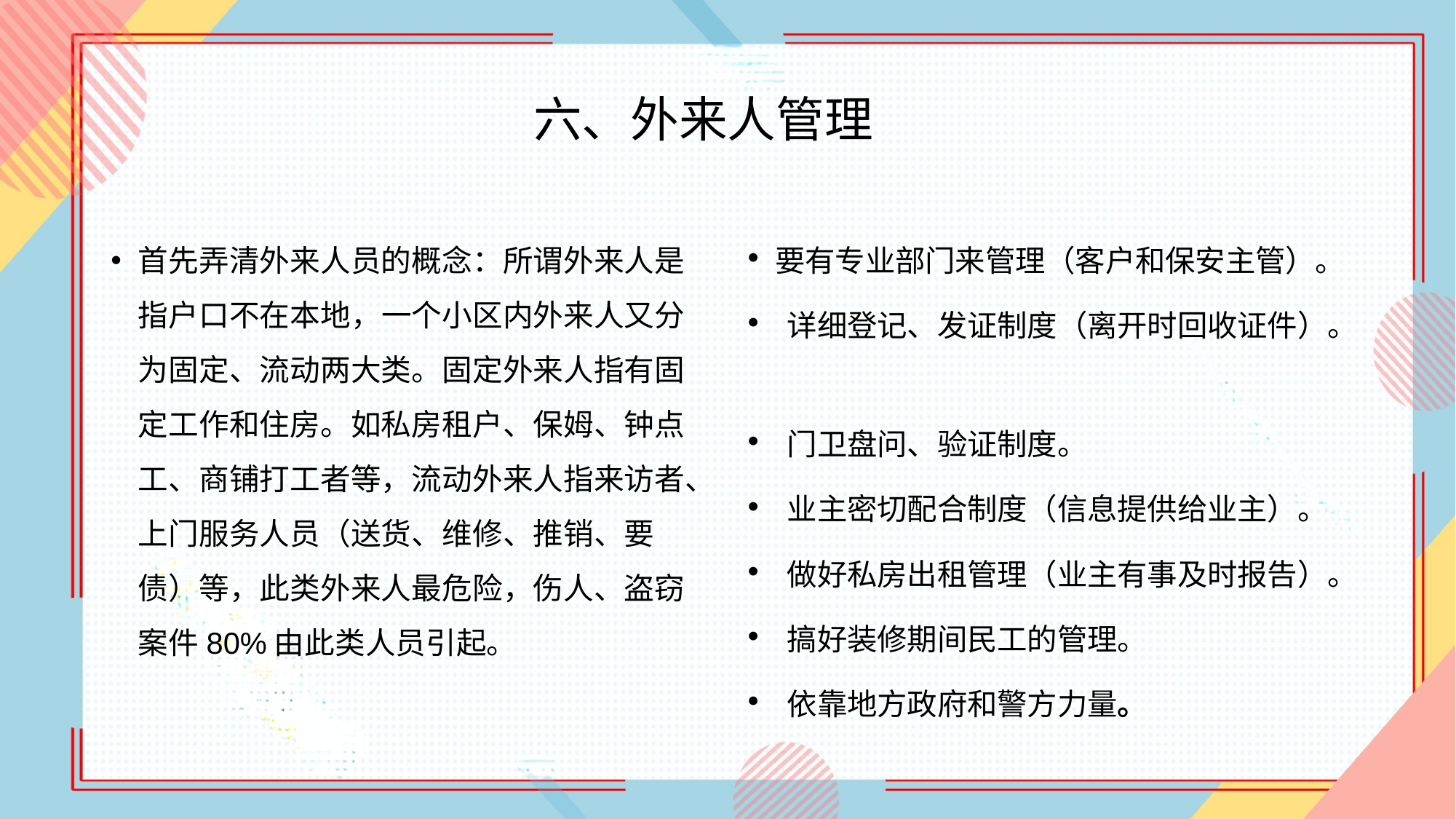

# 六、外来人管理
首先弄清外来人员的概念：所谓外来人是指户口不在本地，一个小区内外来人又分为固定、流动两大类。固定外来人指有固定工作和住房。如私房租户、保姆、钟点工、商铺打工者等，流动外来人指来访者、上门服务人员（送货、维修、推销、要债）等，此类外来人最危险，伤人、盗窃案件80%由此类人员引起。

要有专业部门来管理（客户和保安主管）。
 详细登记、发证制度（离开时回收证件）。
 门卫盘问、验证制度。
 业主密切配合制度（信息提供给业主）。
 做好私房出租管理（业主有事及时报告）。
 搞好装修期间民工的管理。
 依靠地方政府和警方力量。